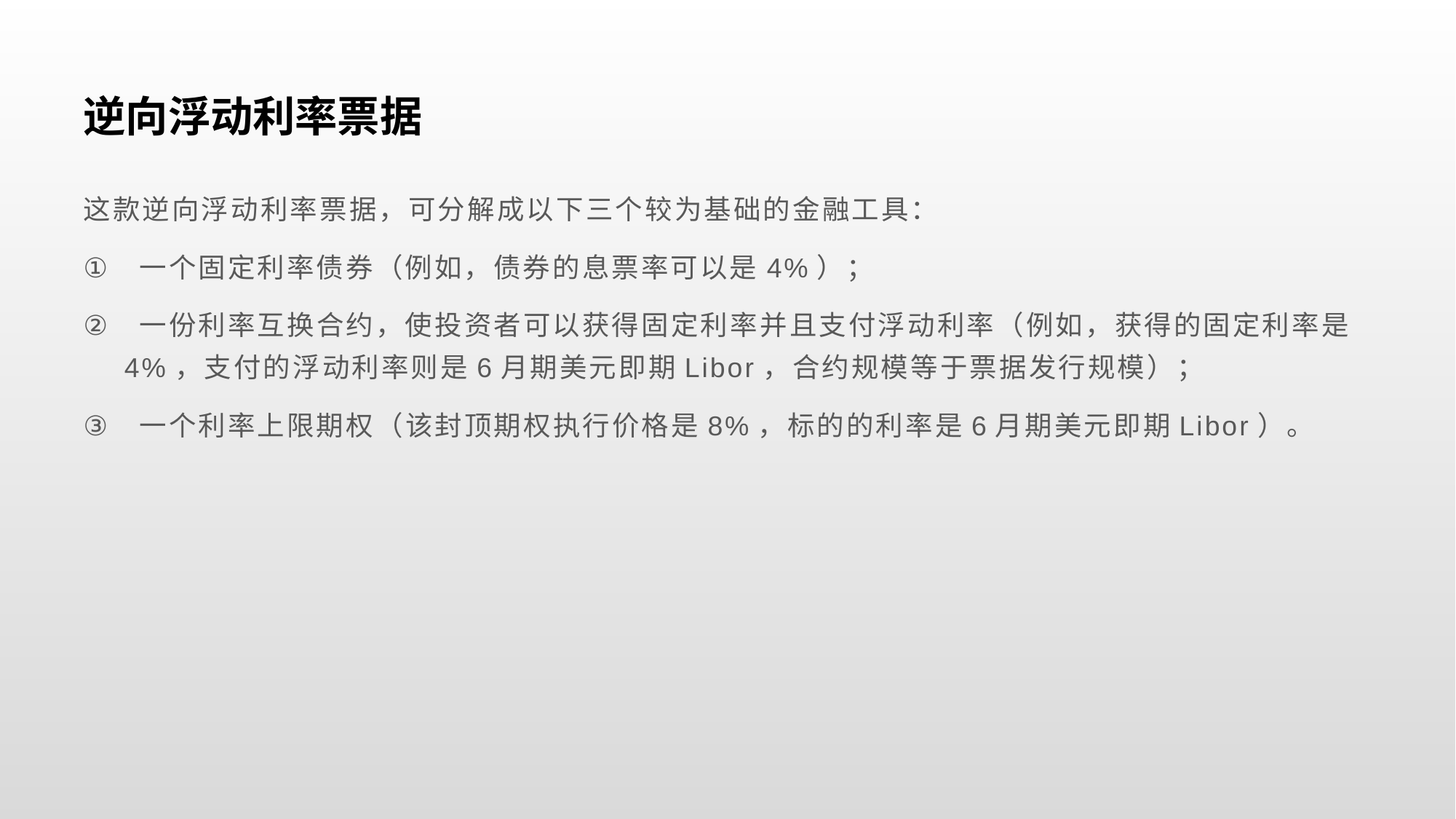

# 逆向浮动利率票据
这款逆向浮动利率票据，可分解成以下三个较为基础的金融工具：
 一个固定利率债券（例如，债券的息票率可以是4%）；
 一份利率互换合约，使投资者可以获得固定利率并且支付浮动利率（例如，获得的固定利率是4%，支付的浮动利率则是6月期美元即期Libor，合约规模等于票据发行规模）；
 一个利率上限期权（该封顶期权执行价格是8%，标的的利率是6月期美元即期Libor）。